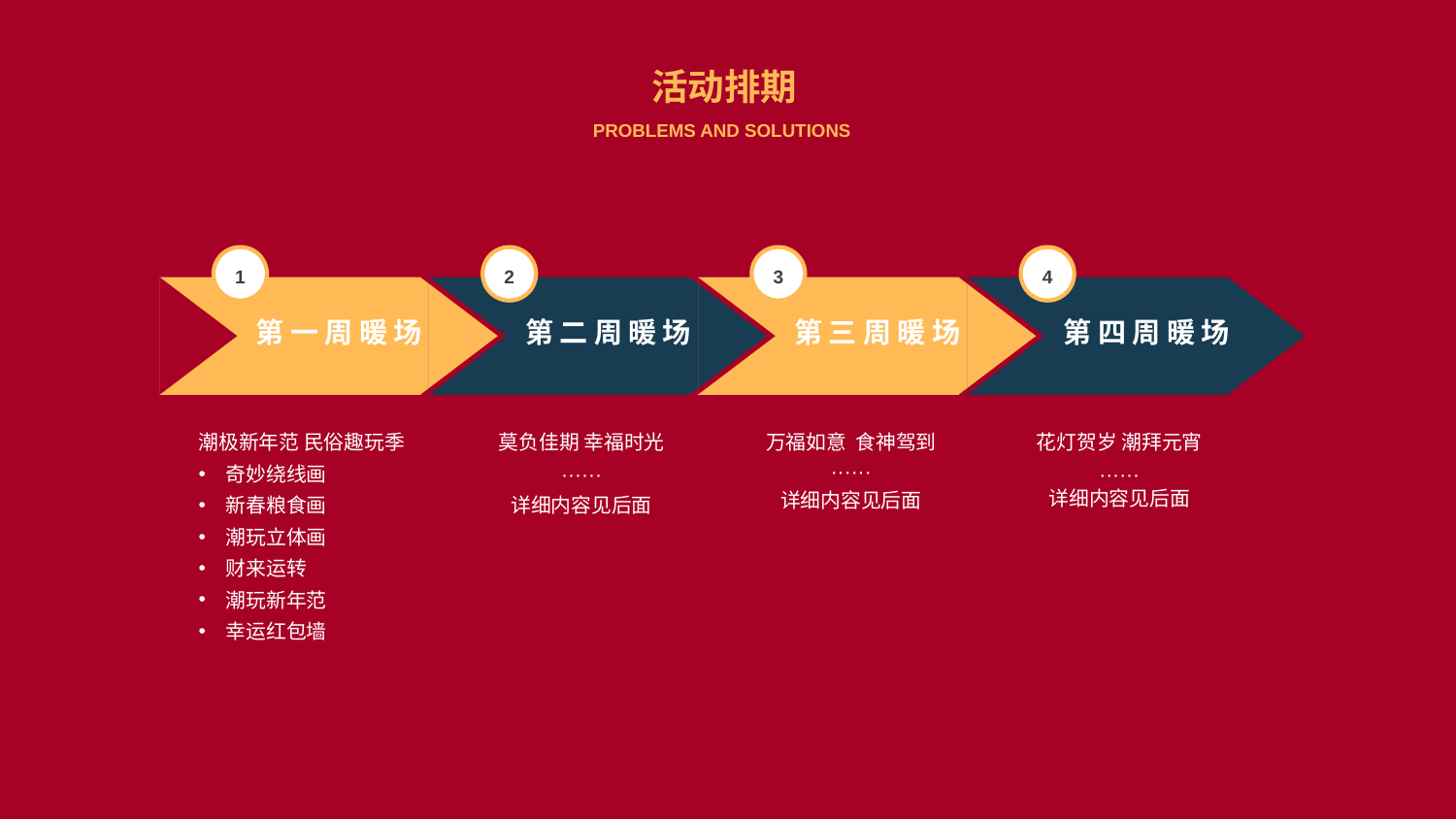

活动排期
Problems and Solutions
1
2
3
4

第一周暖场
第二周暖场
第三周暖场
第四周暖场
潮极新年范 民俗趣玩季
奇妙绕线画
新春粮食画
潮玩立体画
财来运转
潮玩新年范
幸运红包墙

莫负佳期 幸福时光
······
详细内容见后面
万福如意  食神驾到
······
详细内容见后面
花灯贺岁 潮拜元宵
······
详细内容见后面